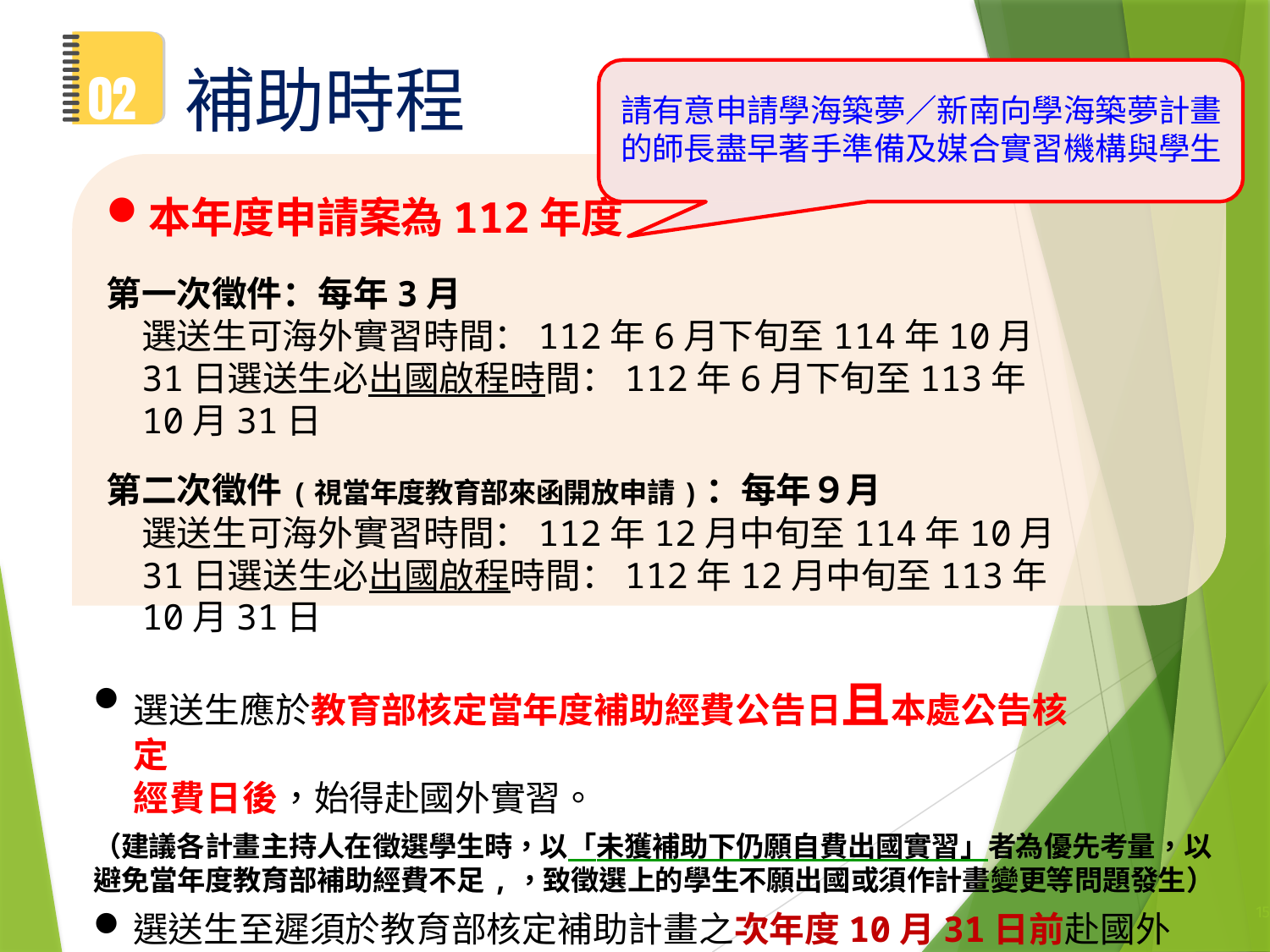

# 02	補助時程

請有意申請學海築夢／新南向學海築夢計畫的師長盡早著手準備及媒合實習機構與學生

本年度申請案為112年度
第一次徵件：每年3月
選送生可海外實習時間：112年6月下旬至114年10月31日選送生必出國啟程時間：112年6月下旬至113年10月31日

第二次徵件(視當年度教育部來函開放申請)：每年９月
選送生可海外實習時間：112年12月中旬至114年10月31日選送生必出國啟程時間：112年12月中旬至113年10月31日

選送生應於教育部核定當年度補助經費公告日且本處公告核定
經費日後，始得赴國外實習。
（建議各計畫主持人在徵選學生時，以「未獲補助下仍願自費出國實習」者為優先考量，以避免當年度教育部補助經費不足,，致徵選上的學生不願出國或須作計畫變更等問題發生）
選送生至遲須於教育部核定補助計畫之次年度10月31日前赴國外
實習，屆期未出國者，視為放棄。
15